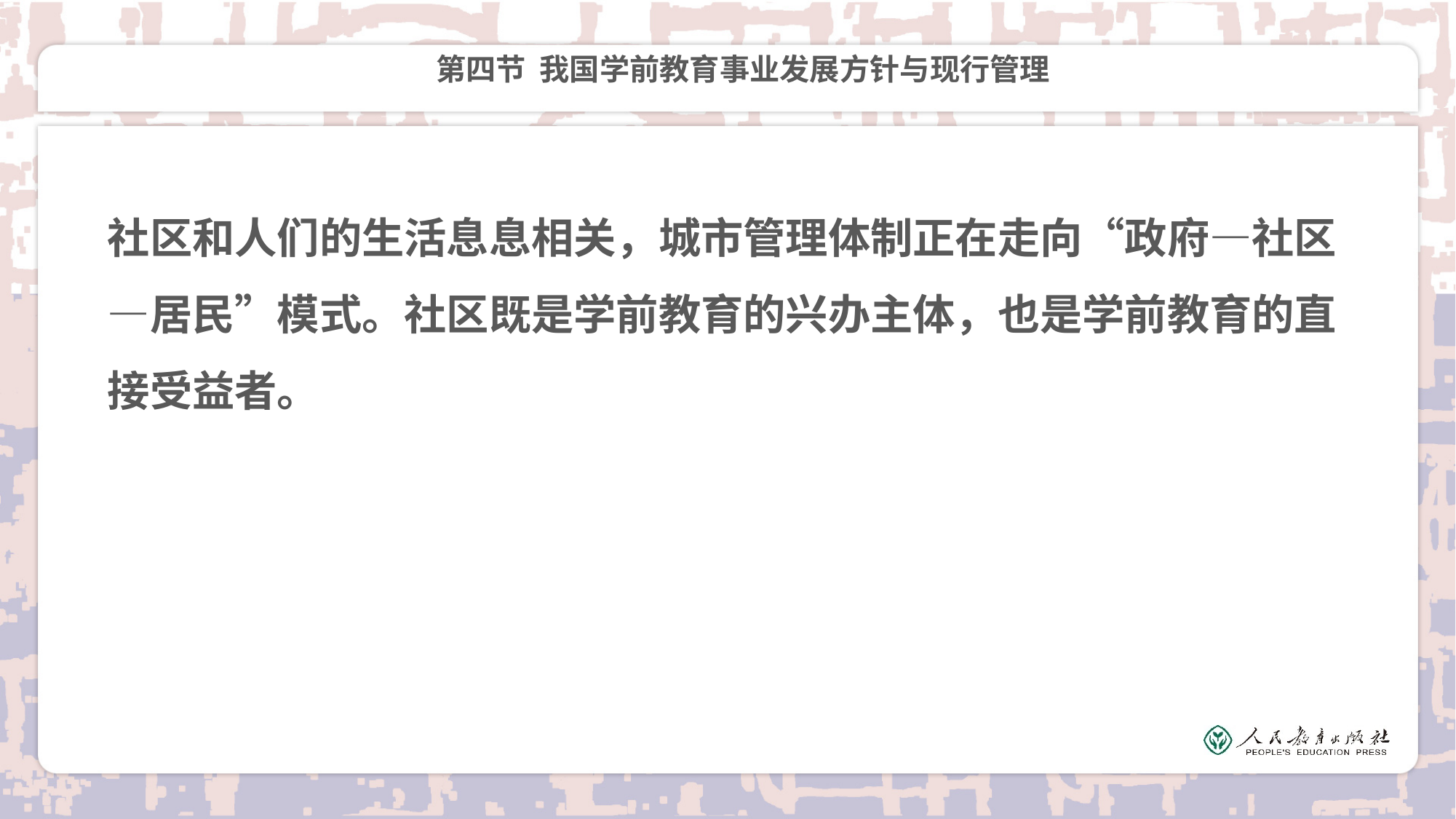

# 第四节  我国学前教育事业发展方针与现行管理
社区和人们的生活息息相关，城市管理体制正在走向“政府—社区—居民”模式。社区既是学前教育的兴办主体，也是学前教育的直接受益者。